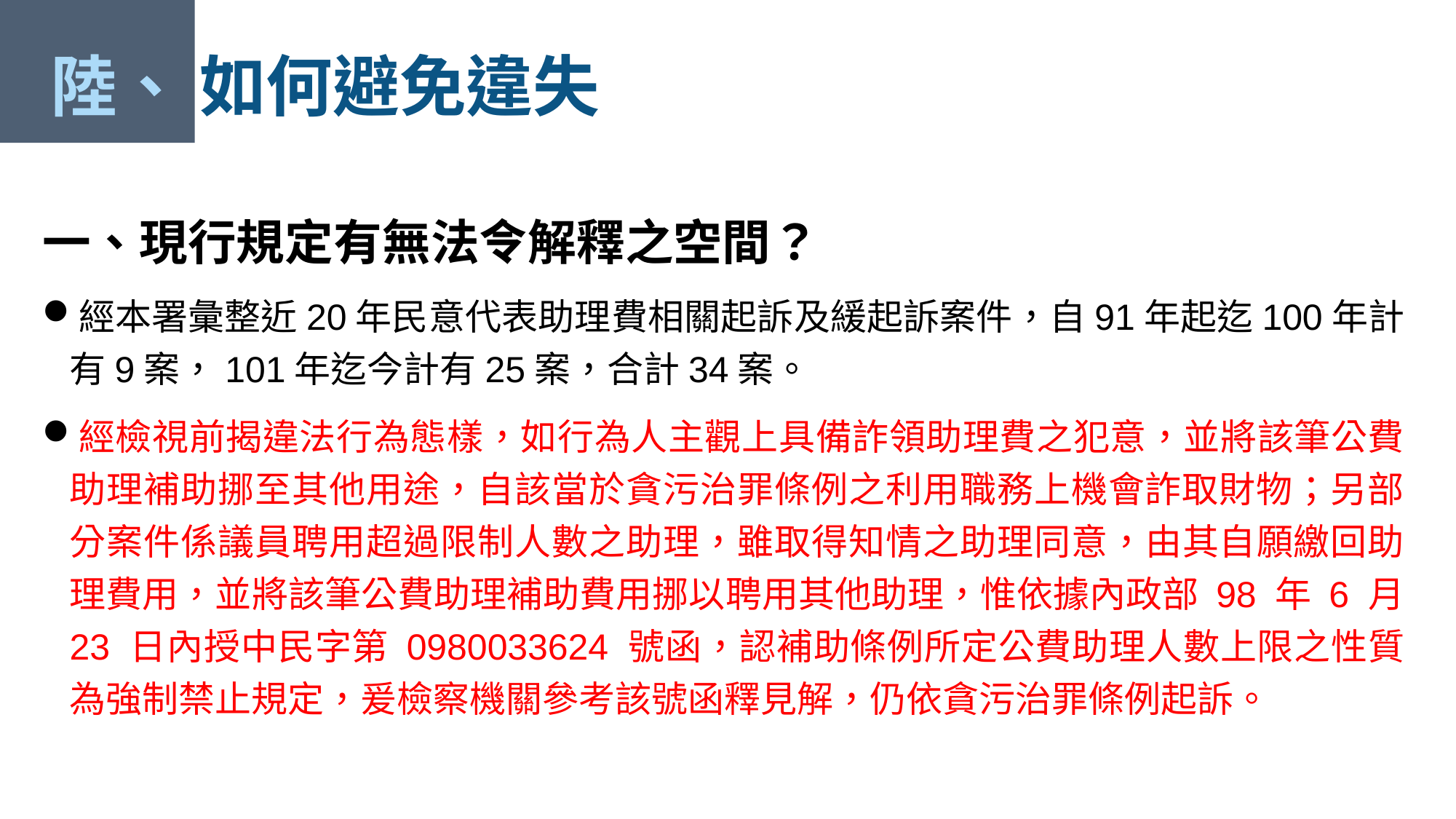

陸、 如何避免違失
一、現行規定有無法令解釋之空間？
經本署彙整近20年民意代表助理費相關起訴及緩起訴案件，自91年起迄100年計有9案，101年迄今計有25案，合計34案。
經檢視前揭違法行為態樣，如行為人主觀上具備詐領助理費之犯意，並將該筆公費助理補助挪至其他用途，自該當於貪污治罪條例之利用職務上機會詐取財物；另部分案件係議員聘用超過限制人數之助理，雖取得知情之助理同意，由其自願繳回助理費用，並將該筆公費助理補助費用挪以聘用其他助理，惟依據內政部 98 年 6 月 23 日內授中民字第 0980033624 號函，認補助條例所定公費助理人數上限之性質為強制禁止規定，爰檢察機關參考該號函釋見解，仍依貪污治罪條例起訴。